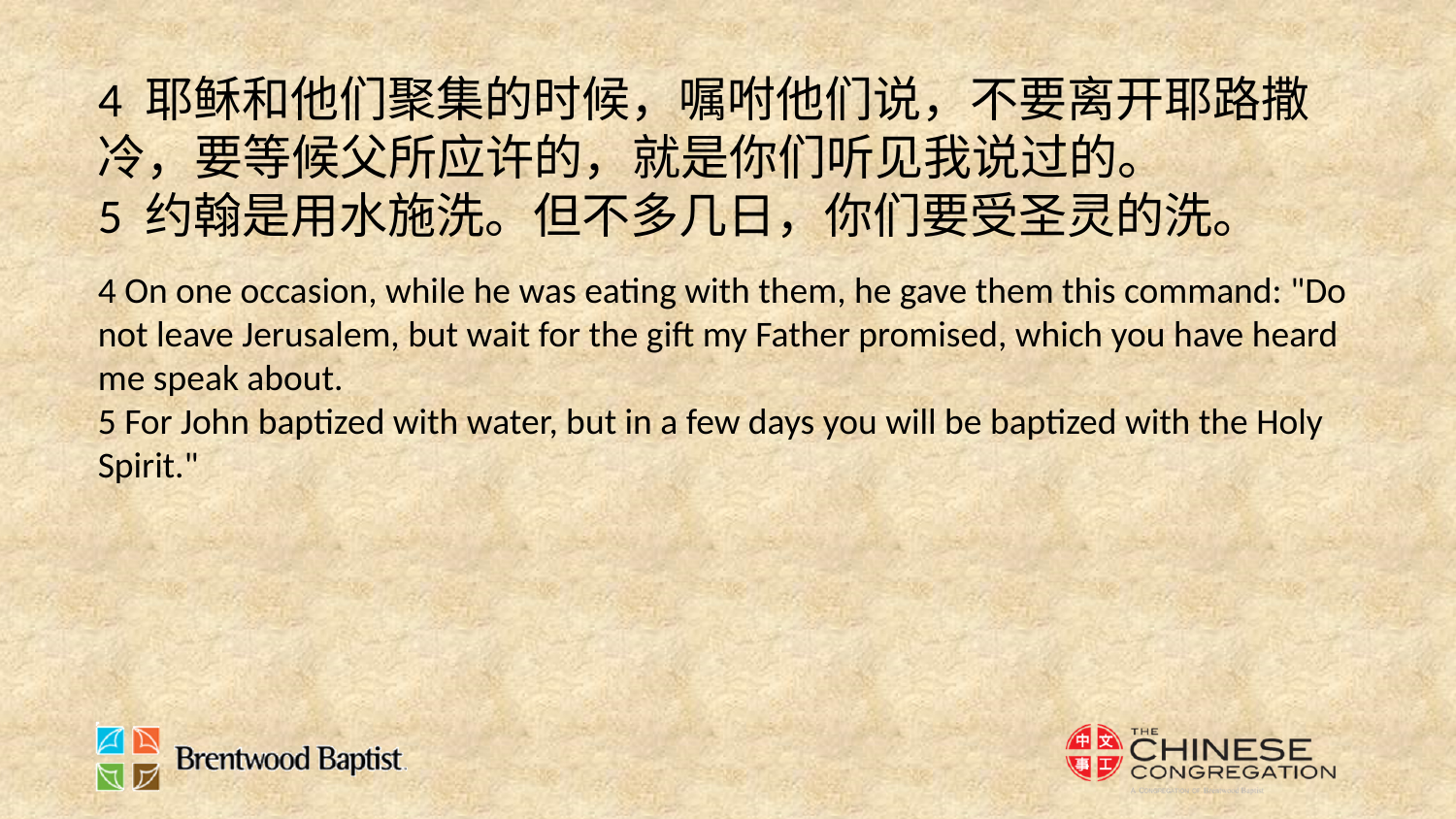

4 耶稣和他们聚集的时候，嘱咐他们说，不要离开耶路撒冷，要等候父所应许的，就是你们听见我说过的。
5 约翰是用水施洗。但不多几日，你们要受圣灵的洗。

4 On one occasion, while he was eating with them, he gave them this command: "Do not leave Jerusalem, but wait for the gift my Father promised, which you have heard me speak about.
5 For John baptized with water, but in a few days you will be baptized with the Holy Spirit."